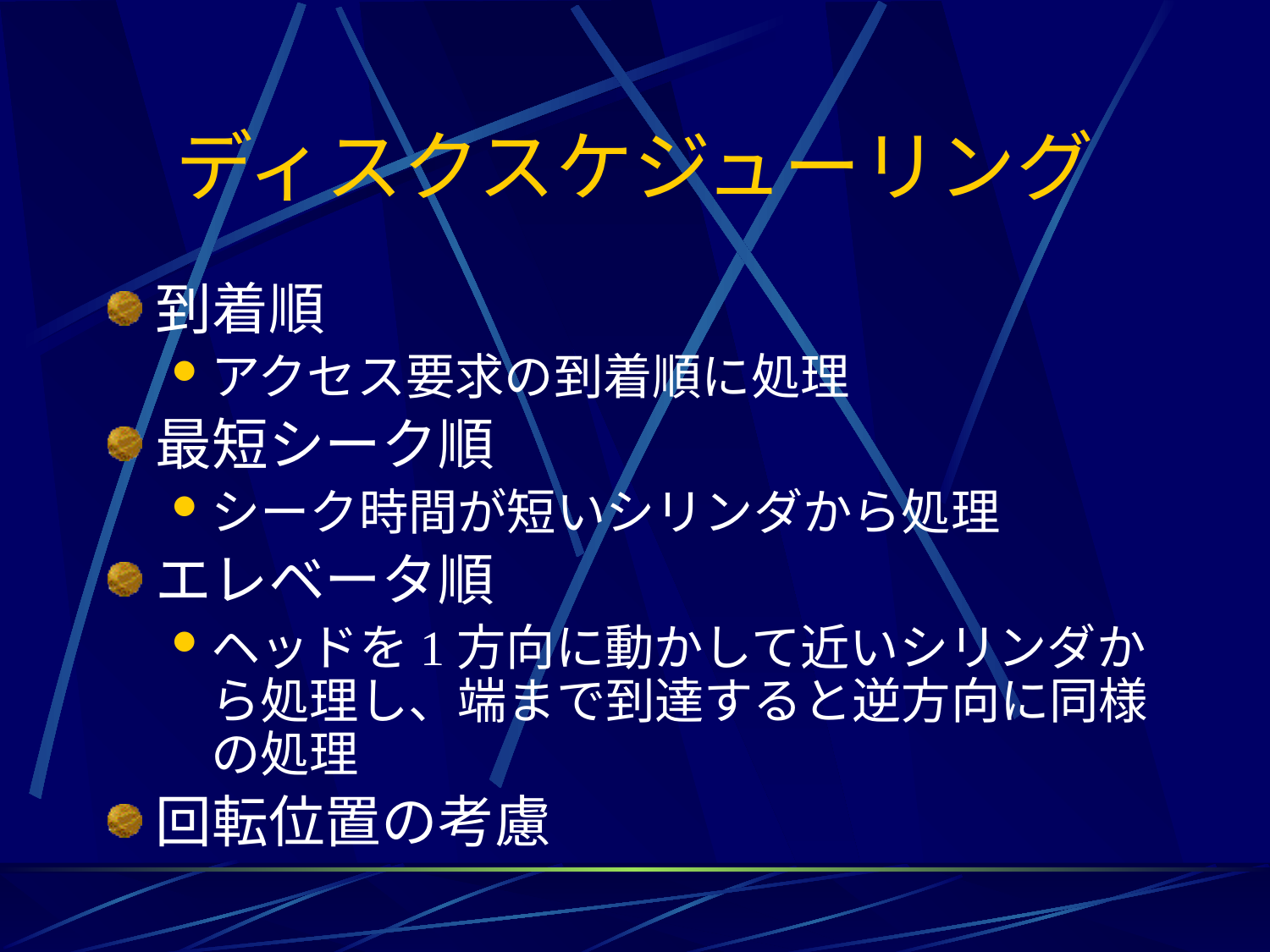

# ディスクスケジューリング
到着順
アクセス要求の到着順に処理
最短シーク順
シーク時間が短いシリンダから処理
エレベータ順
ヘッドを1方向に動かして近いシリンダから処理し、端まで到達すると逆方向に同様の処理
回転位置の考慮